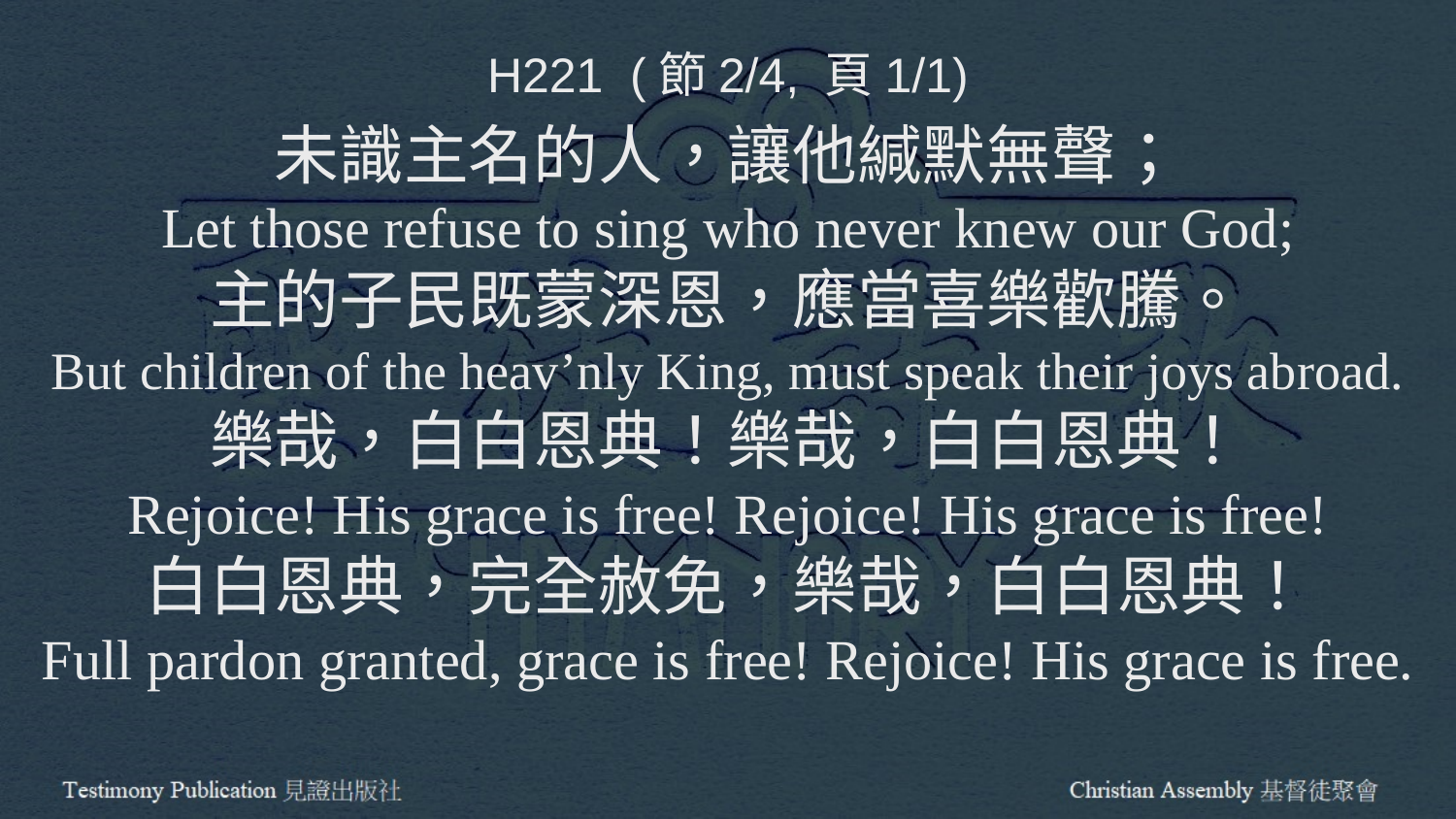

H221  (節2/4, 頁1/1)
未識主名的人，讓他緘默無聲；
Let those refuse to sing who never knew our God;
主的子民既蒙深恩，應當喜樂歡騰。
But children of the heav’nly King, must speak their joys abroad.
樂哉，白白恩典！樂哉，白白恩典！
Rejoice! His grace is free! Rejoice! His grace is free!
白白恩典，完全赦免，樂哉，白白恩典！
Full pardon granted, grace is free! Rejoice! His grace is free.